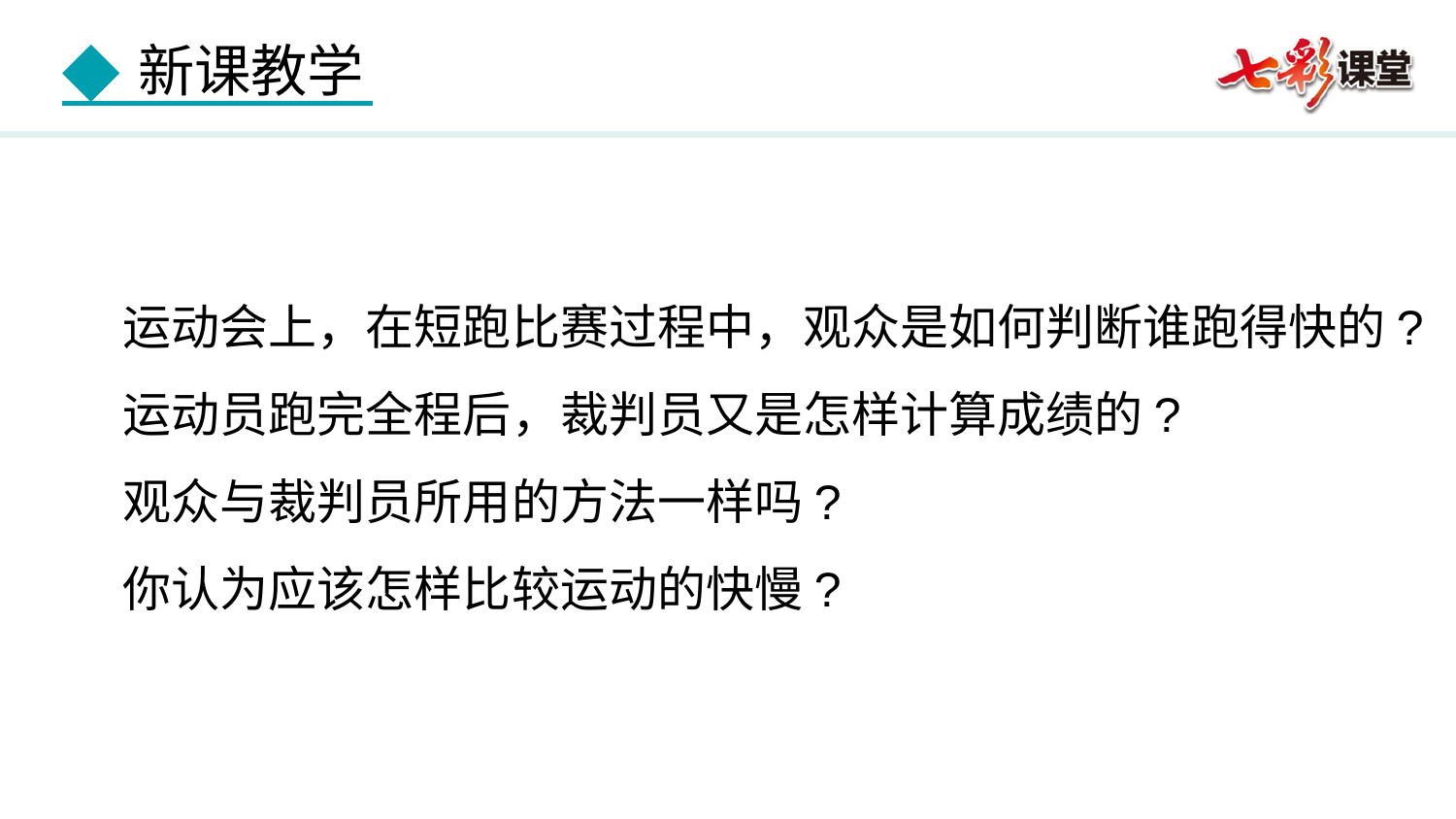

运动会上，在短跑比赛过程中，观众是如何判断谁跑得快的?
运动员跑完全程后，裁判员又是怎样计算成绩的?
观众与裁判员所用的方法一样吗?
你认为应该怎样比较运动的快慢?